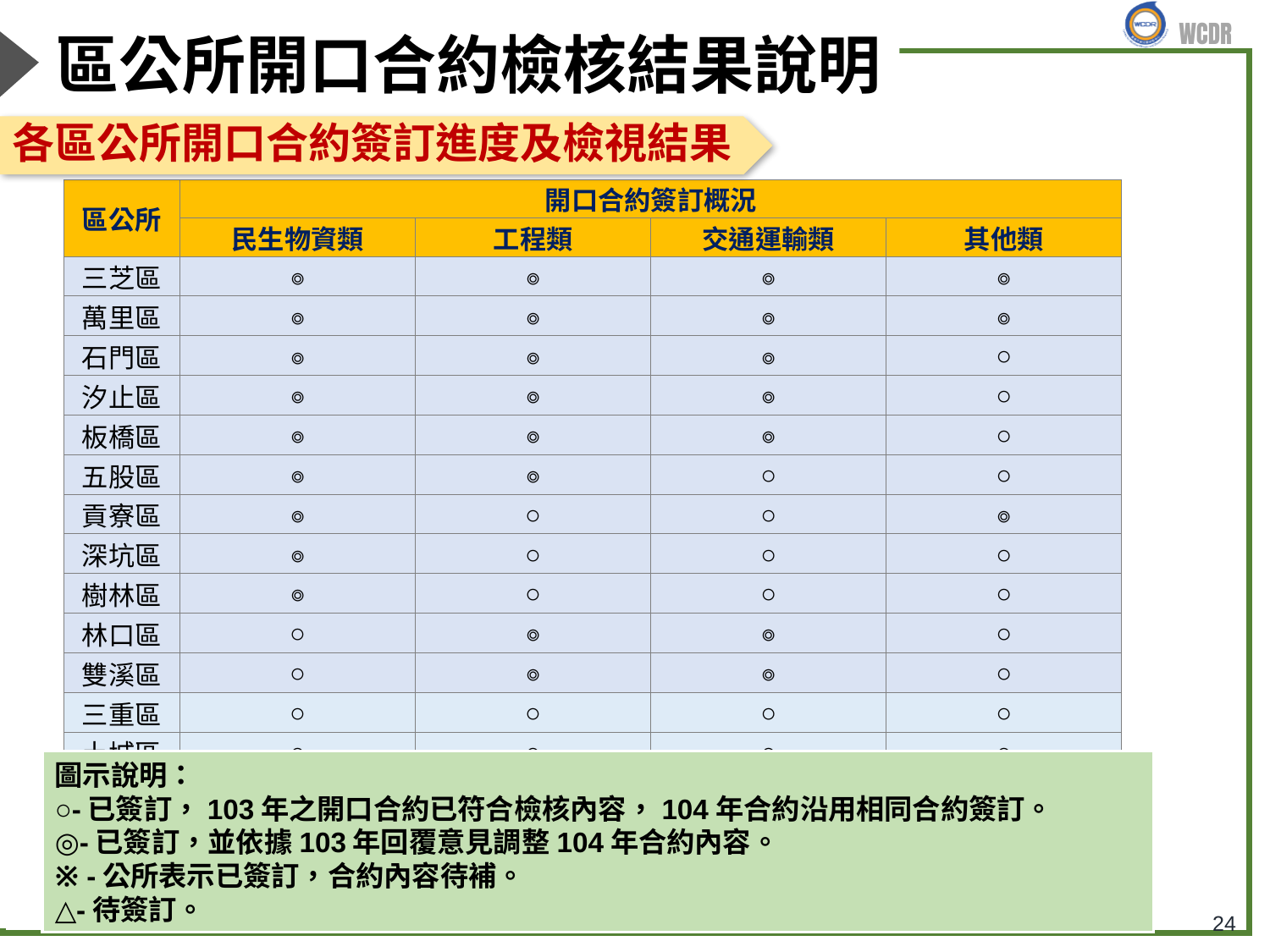

# 區公所開口合約檢核結果說明
各區公所開口合約簽訂進度及檢視結果
| 區公所 | 開口合約簽訂概況 |  |  |  |
| --- | --- | --- | --- | --- |
|  | 民生物資類 | 工程類 | 交通運輸類 | 其他類 |
| 三芝區 | ◎ | ◎ | ◎ | ◎ |
| 萬里區 | ◎ | ◎ | ◎ | ◎ |
| 石門區 | ◎ | ◎ | ◎ | ○ |
| 汐止區 | ◎ | ◎ | ◎ | ○ |
| 板橋區 | ◎ | ◎ | ◎ | ○ |
| 五股區 | ◎ | ◎ | ○ | ○ |
| 貢寮區 | ◎ | ○ | ○ | ◎ |
| 深坑區 | ◎ | ○ | ○ | ○ |
| 樹林區 | ◎ | ○ | ○ | ○ |
| 林口區 | ○ | ◎ | ◎ | ○ |
| 雙溪區 | ○ | ◎ | ◎ | ○ |
| 三重區 | ○ | ○ | ○ | ○ |
| 土城區 | ○ | ○ | ○ | ○ |
| 蘆洲區 | ○ | ◎ | ○ | ○ |
| 新莊區 | ○ | ○ | ◎ | ◎ |
圖示說明：
○-已簽訂，103年之開口合約已符合檢核內容，104年合約沿用相同合約簽訂。
◎-已簽訂，並依據103年回覆意見調整104年合約內容。
※ -公所表示已簽訂，合約內容待補。
△-待簽訂。
24